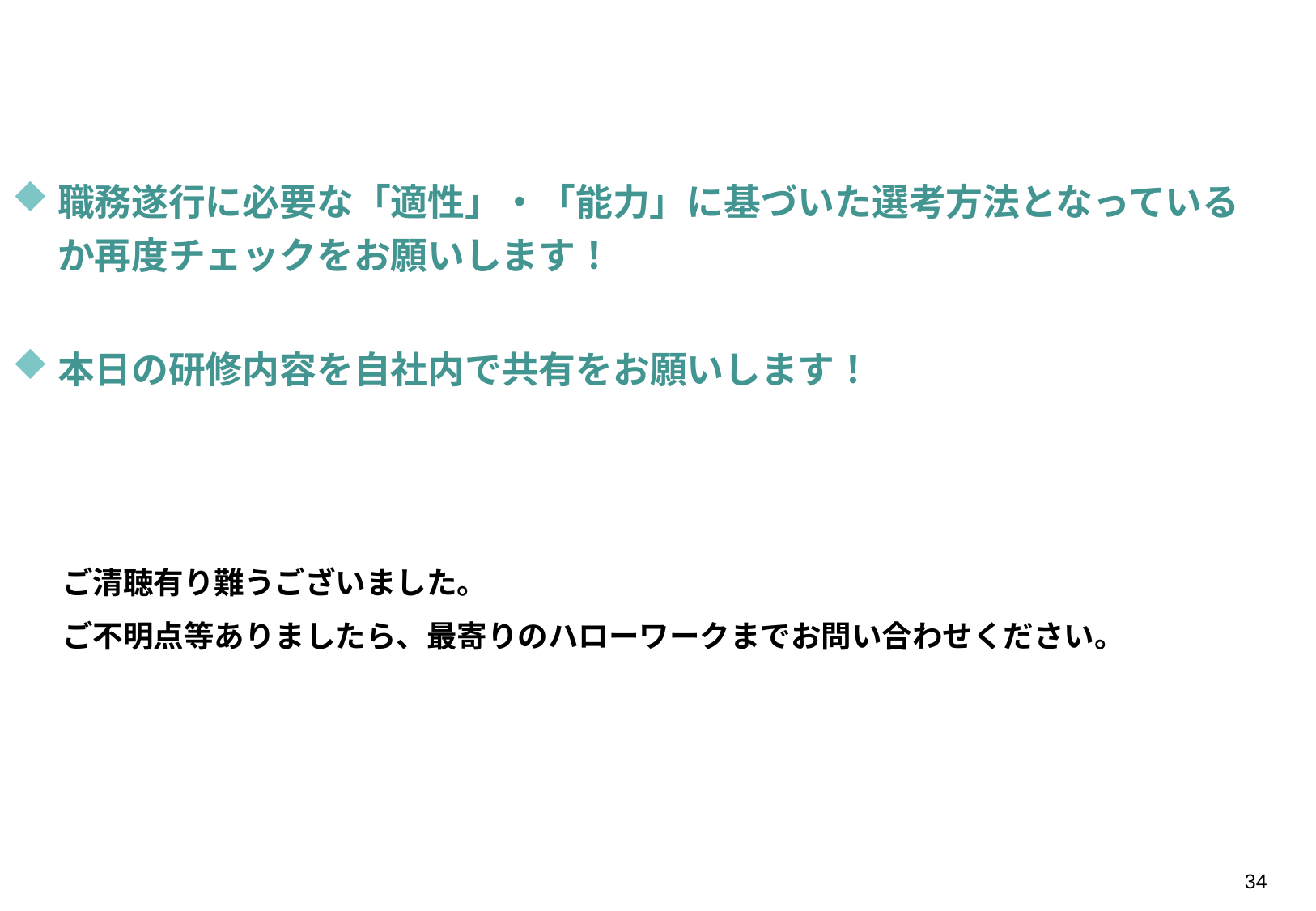

職務遂行に必要な「適性」・「能力」に基づいた選考方法となっているか再度チェックをお願いします！
本日の研修内容を自社内で共有をお願いします！
ご清聴有り難うございました。
ご不明点等ありましたら、最寄りのハローワークまでお問い合わせください。
34